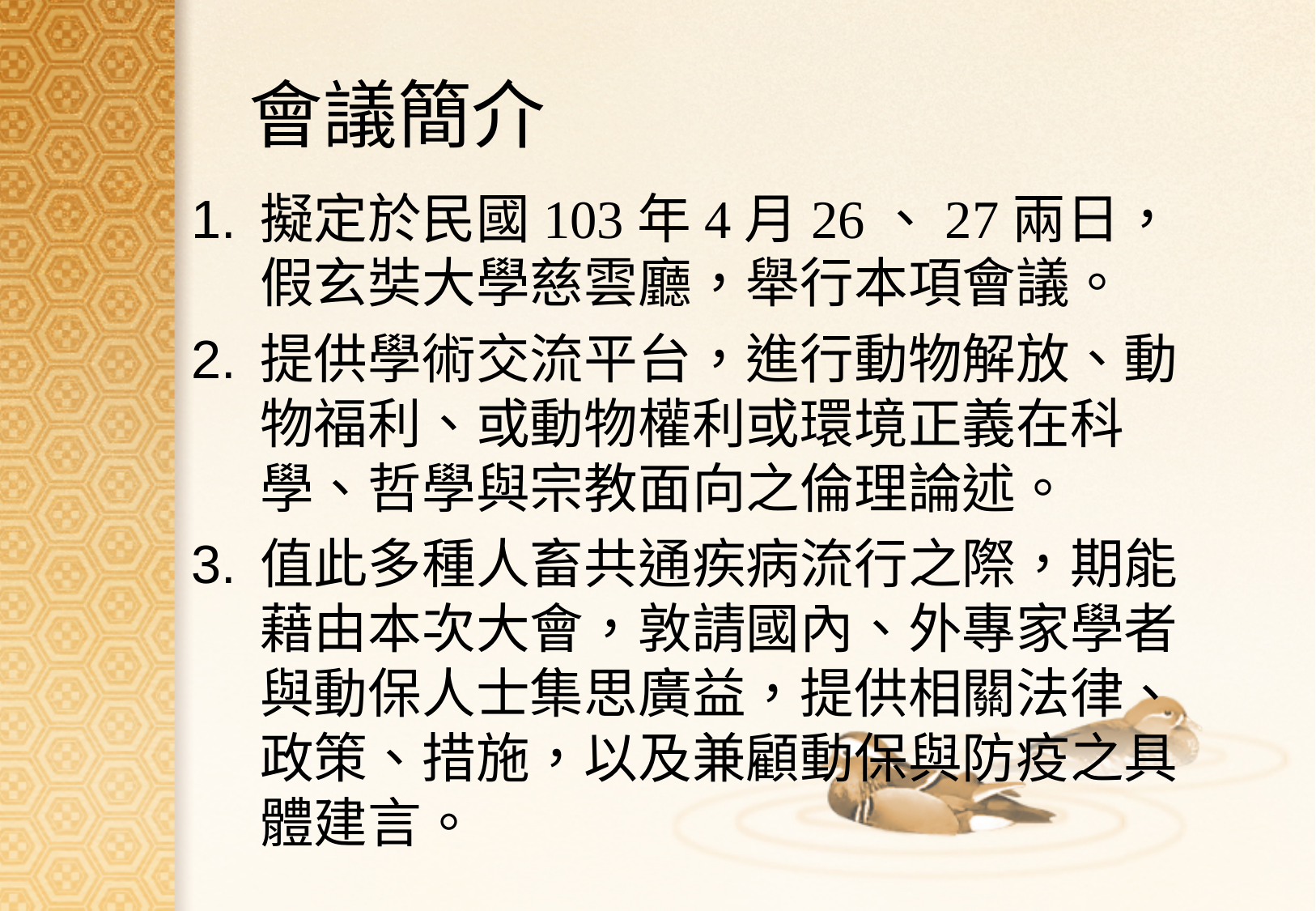

# 會議簡介
擬定於民國103年4月26、27兩日，假玄奘大學慈雲廳，舉行本項會議。
提供學術交流平台，進行動物解放、動物福利、或動物權利或環境正義在科學、哲學與宗教面向之倫理論述。
值此多種人畜共通疾病流行之際，期能藉由本次大會，敦請國內、外專家學者與動保人士集思廣益，提供相關法律、政策、措施，以及兼顧動保與防疫之具體建言。